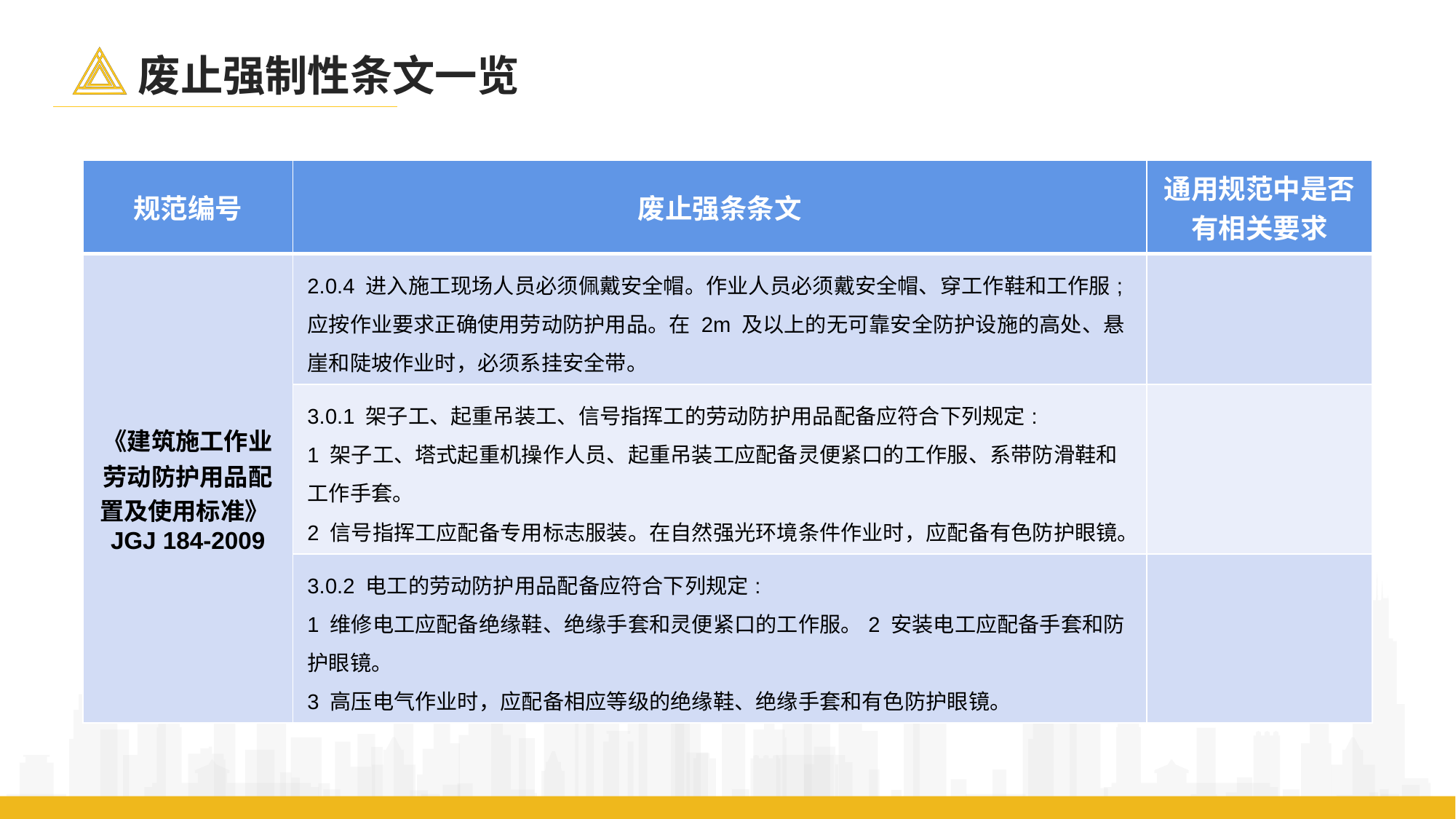

废止强制性条文一览

| 规范编号 | 废止强条条文 | 通用规范中是否有相关要求 |
| --- | --- | --- |
| 《建筑施工作业劳动防护用品配置及使用标准》JGJ 184-2009 | 2.0.4 进入施工现场人员必须佩戴安全帽。作业人员必须戴安全帽、穿工作鞋和工作服;应按作业要求正确使用劳动防护用品。在 2m 及以上的无可靠安全防护设施的高处、悬崖和陡坡作业时，必须系挂安全带。 |  |
|  | 3.0.1 架子工、起重吊装工、信号指挥工的劳动防护用品配备应符合下列规定: 1 架子工、塔式起重机操作人员、起重吊装工应配备灵便紧口的工作服、系带防滑鞋和工作手套。 2 信号指挥工应配备专用标志服装。在自然强光环境条件作业时，应配备有色防护眼镜。 |  |
|  | 3.0.2 电工的劳动防护用品配备应符合下列规定: 1 维修电工应配备绝缘鞋、绝缘手套和灵便紧口的工作服。2 安装电工应配备手套和防护眼镜。 3 高压电气作业时，应配备相应等级的绝缘鞋、绝缘手套和有色防护眼镜。 |  |